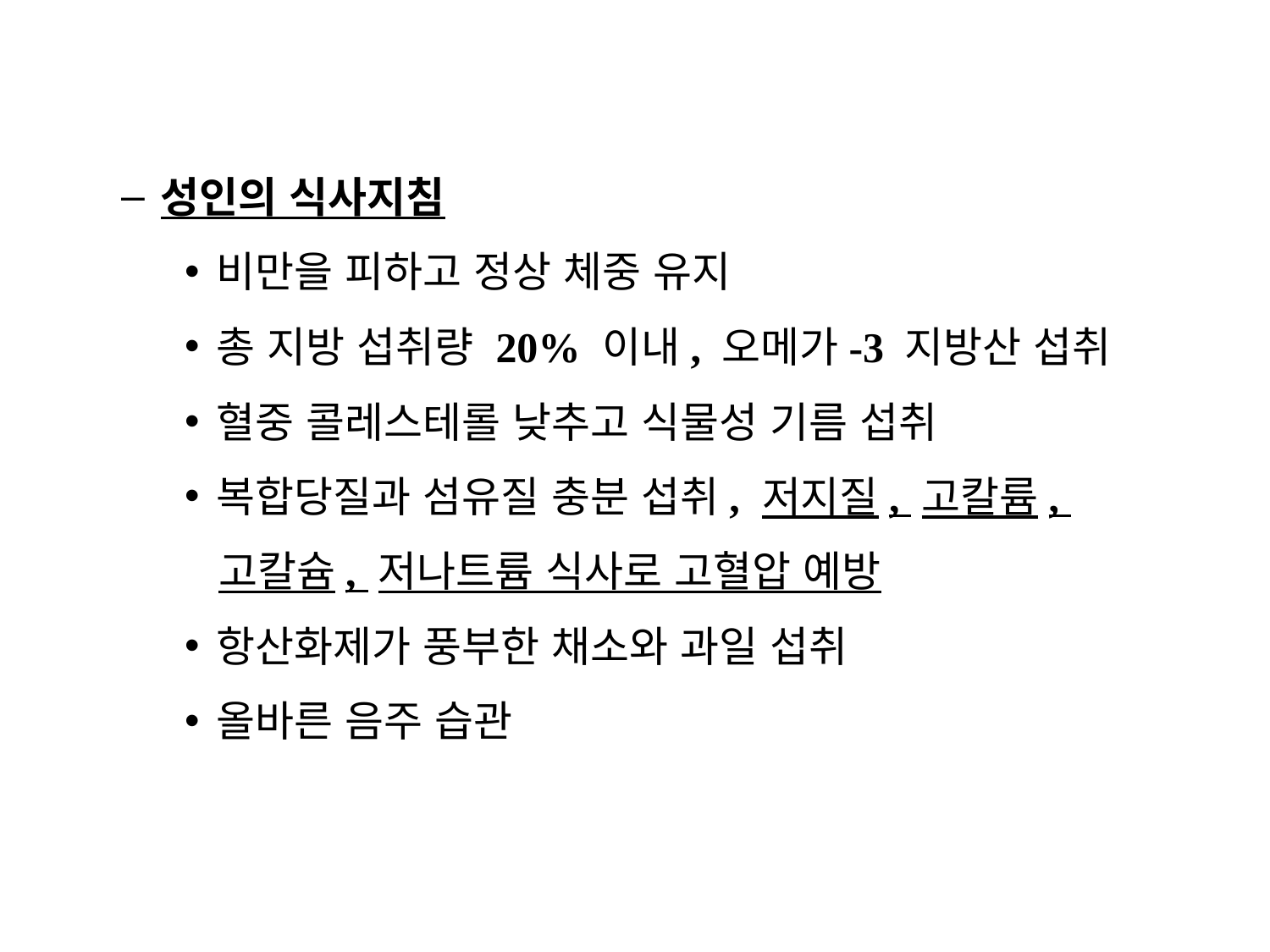

성인의 식사지침
비만을 피하고 정상 체중 유지
총 지방 섭취량 20% 이내, 오메가-3 지방산 섭취
혈중 콜레스테롤 낮추고 식물성 기름 섭취
복합당질과 섬유질 충분 섭취, 저지질, 고칼륨,
  고칼슘, 저나트륨 식사로 고혈압 예방
항산화제가 풍부한 채소와 과일 섭취
올바른 음주 습관